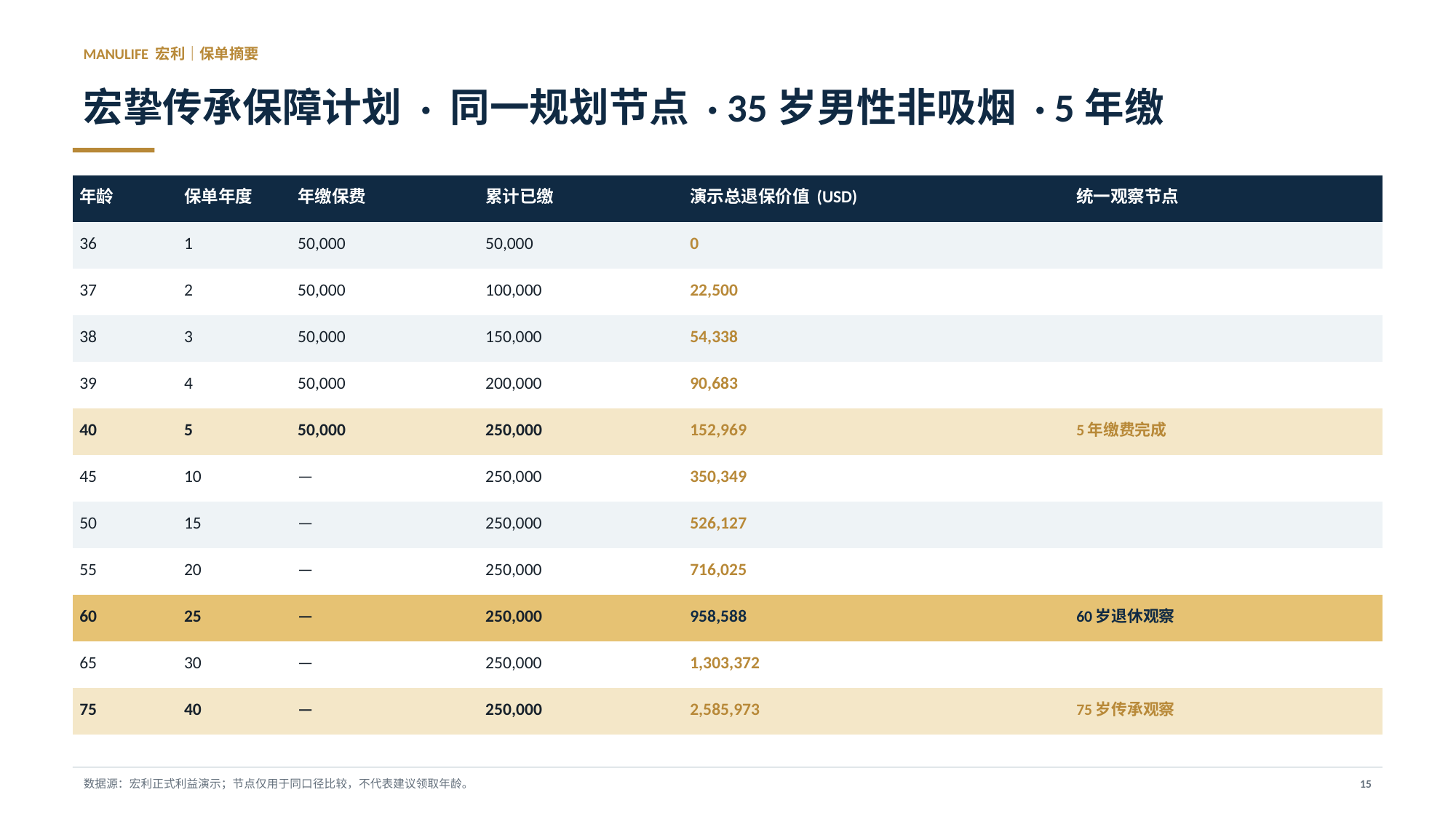

MANULIFE 宏利｜保单摘要
宏挚传承保障计划 · 同一规划节点 · 35岁男性非吸烟 · 5年缴

| 年龄 | 保单年度 | 年缴保费 | 累计已缴 | 演示总退保价值 (USD) | 统一观察节点 |
| --- | --- | --- | --- | --- | --- |
| 36 | 1 | 50,000 | 50,000 | 0 |  |
| 37 | 2 | 50,000 | 100,000 | 22,500 |  |
| 38 | 3 | 50,000 | 150,000 | 54,338 |  |
| 39 | 4 | 50,000 | 200,000 | 90,683 |  |
| 40 | 5 | 50,000 | 250,000 | 152,969 | 5年缴费完成 |
| 45 | 10 | — | 250,000 | 350,349 |  |
| 50 | 15 | — | 250,000 | 526,127 |  |
| 55 | 20 | — | 250,000 | 716,025 |  |
| 60 | 25 | — | 250,000 | 958,588 | 60岁退休观察 |
| 65 | 30 | — | 250,000 | 1,303,372 |  |
| 75 | 40 | — | 250,000 | 2,585,973 | 75岁传承观察 |

数据源：宏利正式利益演示；节点仅用于同口径比较，不代表建议领取年龄。
15